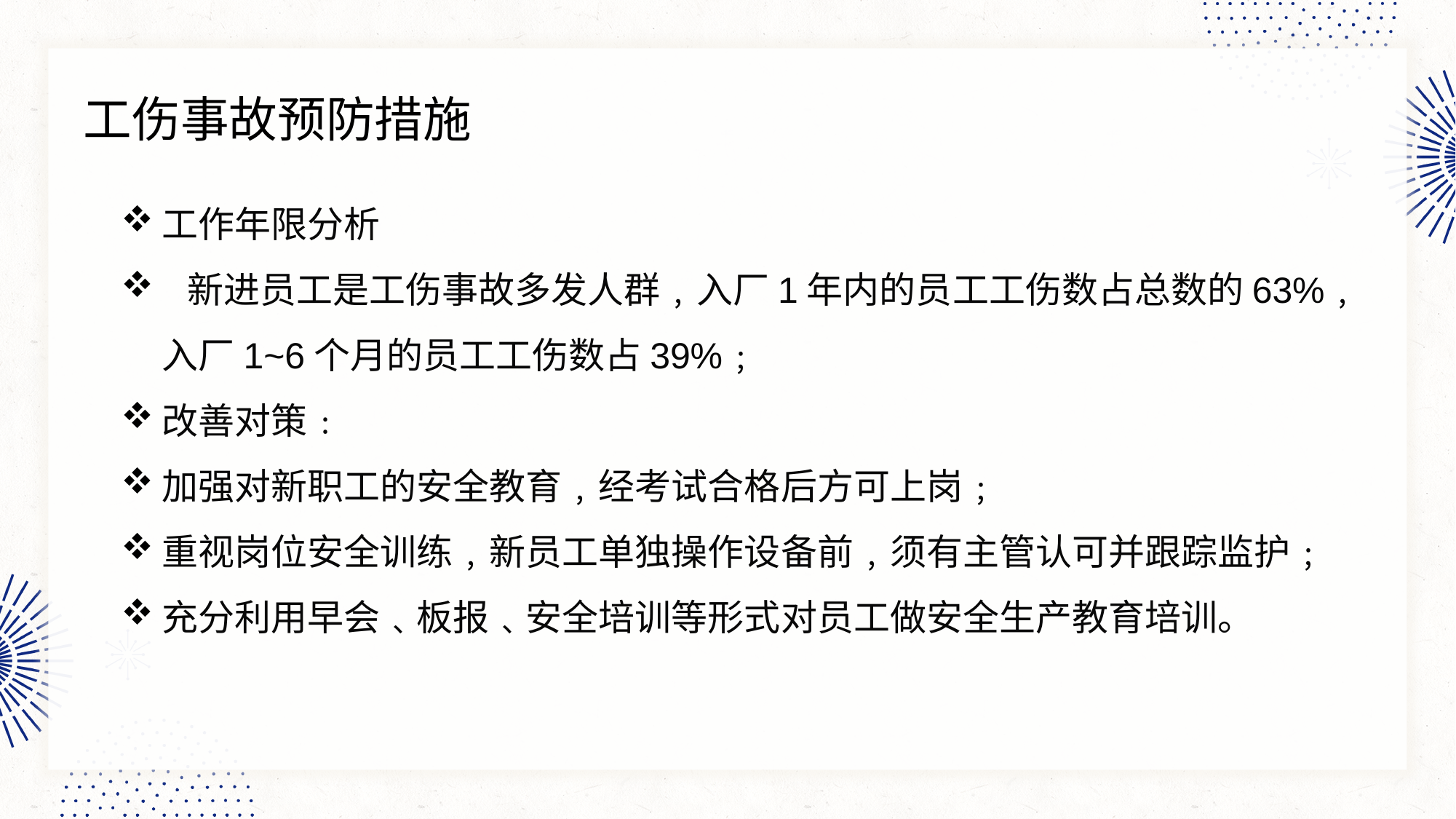

工伤事故预防措施
工作年限分析
  新进员工是工伤事故多发人群﹐入厂1年内的员工工伤数占总数的63%﹐入厂1~6个月的员工工伤数占39%﹔
改善对策﹕
加强对新职工的安全教育﹐经考试合格后方可上岗﹔
重视岗位安全训练﹐新员工单独操作设备前﹐须有主管认可并跟踪监护﹔
充分利用早会﹑板报﹑安全培训等形式对员工做安全生产教育培训。